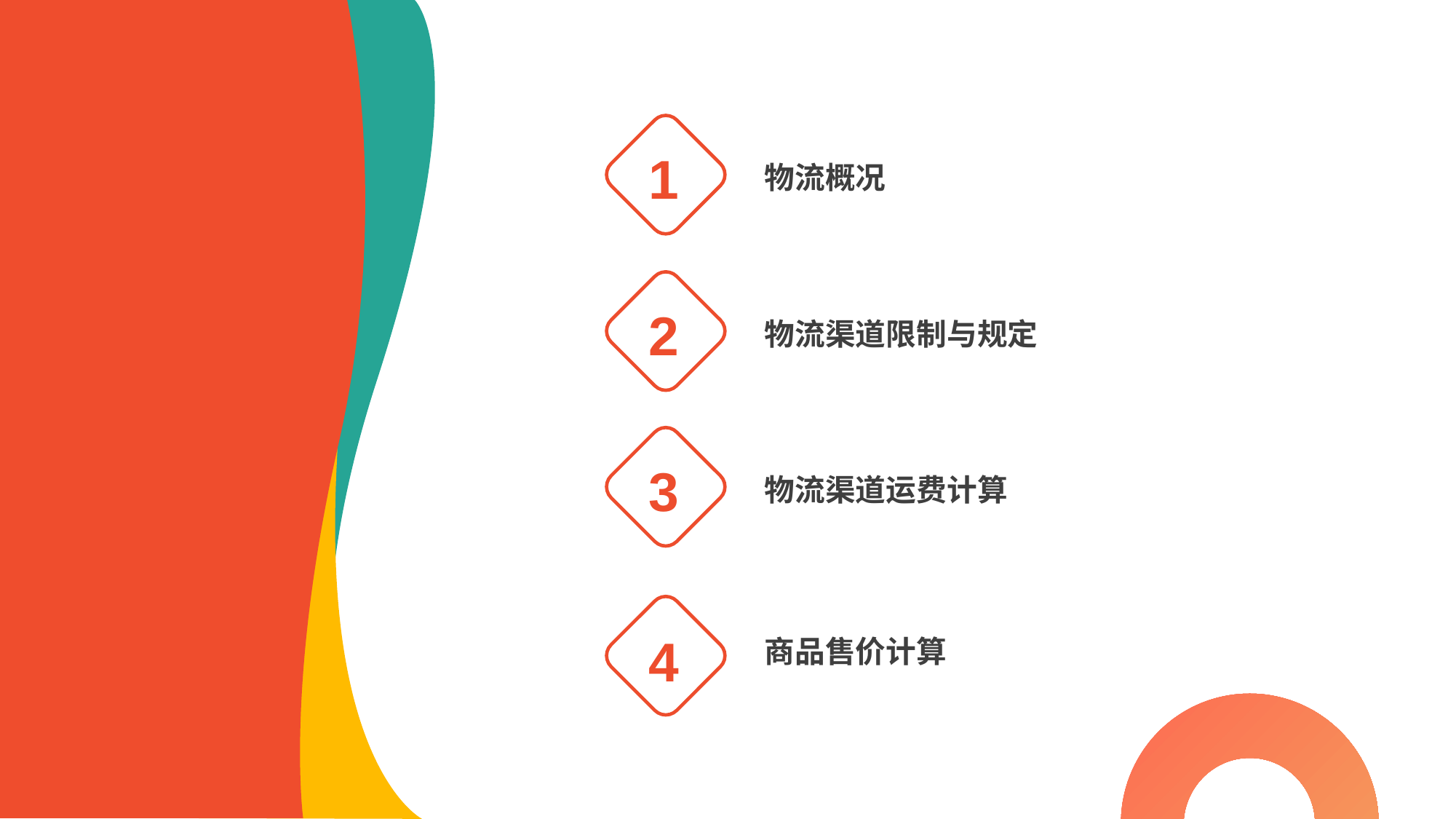

1
物流概况
Contents

2
物流渠道限制与规定

3
物流渠道运费计算

4
商品售价计算